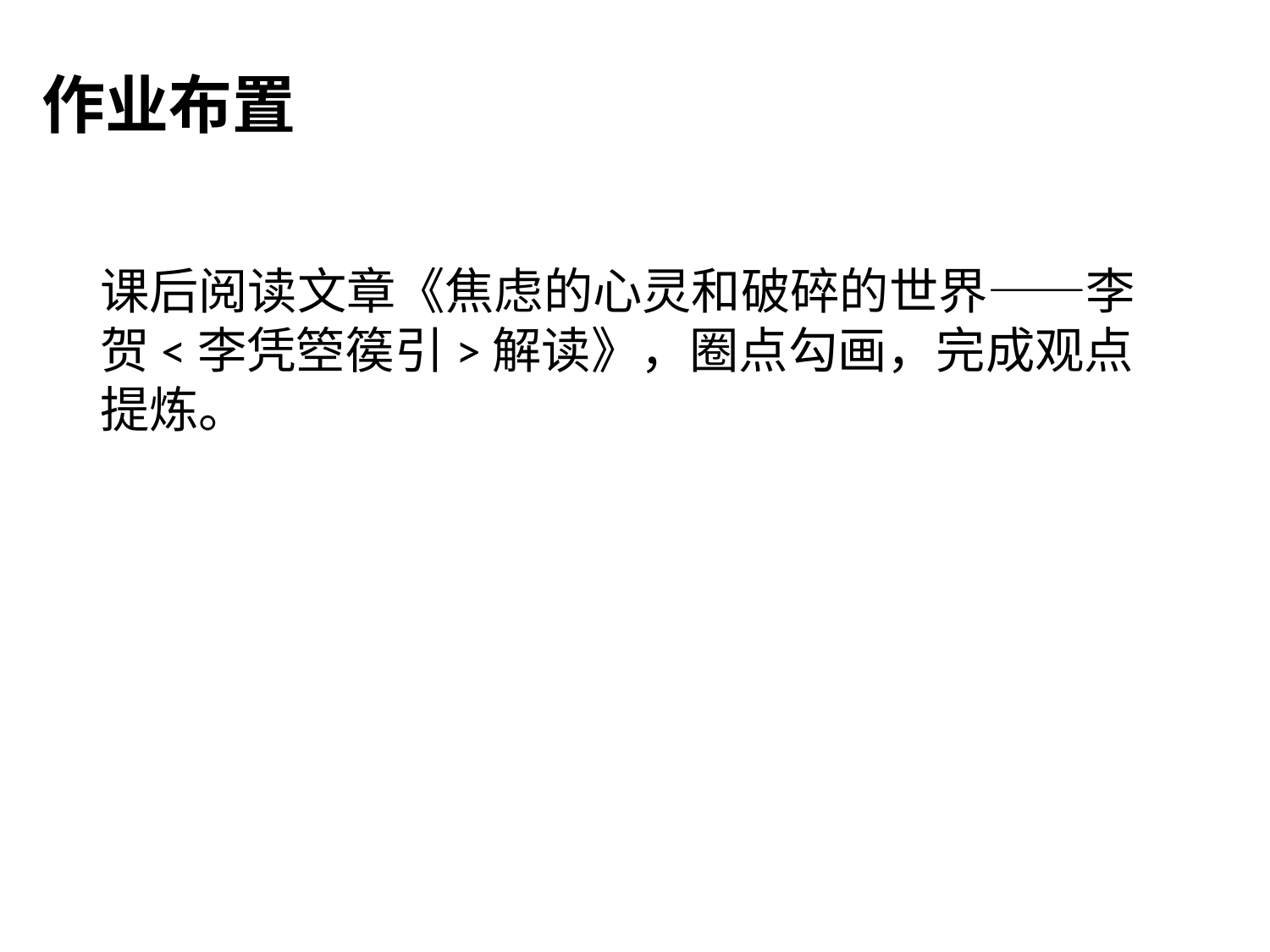

# 作业布置
课后阅读文章《焦虑的心灵和破碎的世界——李贺<李凭箜篌引>解读》，圈点勾画，完成观点提炼。